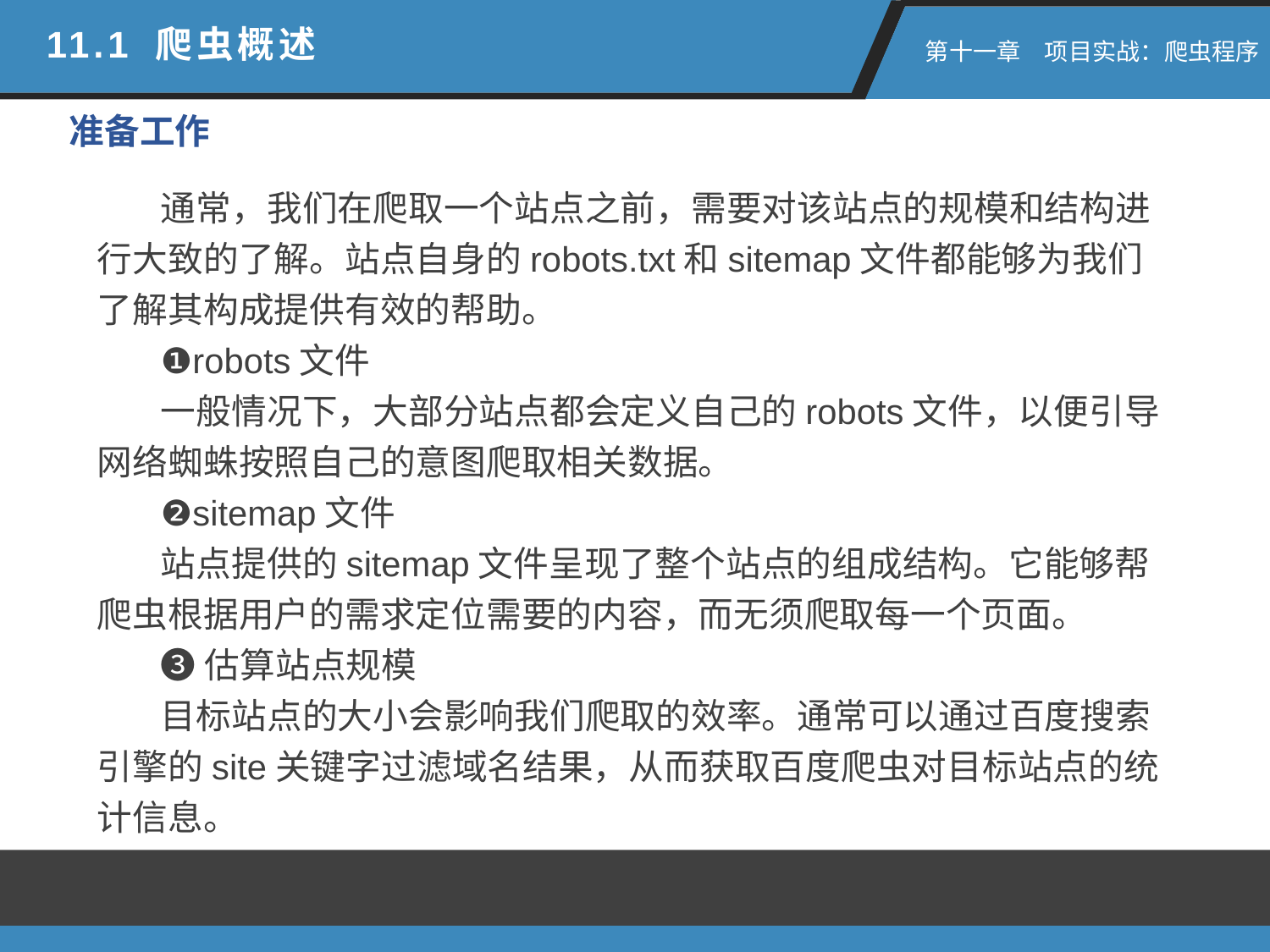

11.1 爬虫概述
  第十一章　项目实战：爬虫程序
准备工作
通常，我们在爬取一个站点之前，需要对该站点的规模和结构进行大致的了解。站点自身的robots.txt和sitemap文件都能够为我们了解其构成提供有效的帮助。
❶robots文件
一般情况下，大部分站点都会定义自己的robots文件，以便引导网络蜘蛛按照自己的意图爬取相关数据。
❷sitemap文件
站点提供的sitemap文件呈现了整个站点的组成结构。它能够帮爬虫根据用户的需求定位需要的内容，而无须爬取每一个页面。
❸估算站点规模
目标站点的大小会影响我们爬取的效率。通常可以通过百度搜索引擎的site关键字过滤域名结果，从而获取百度爬虫对目标站点的统计信息。